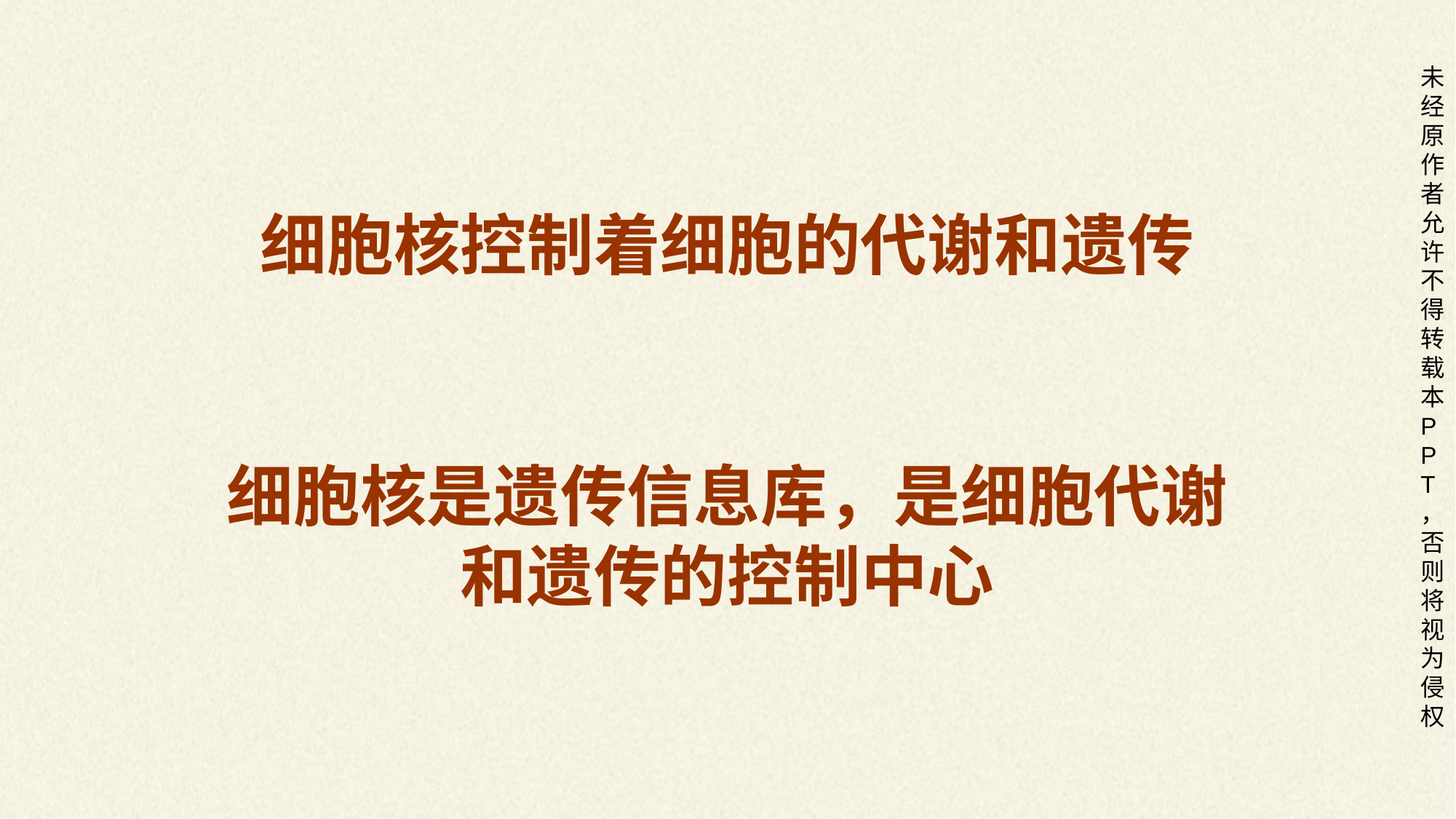

细胞核控制着细胞的代谢和遗传
细胞核是遗传信息库，是细胞代谢和遗传的控制中心